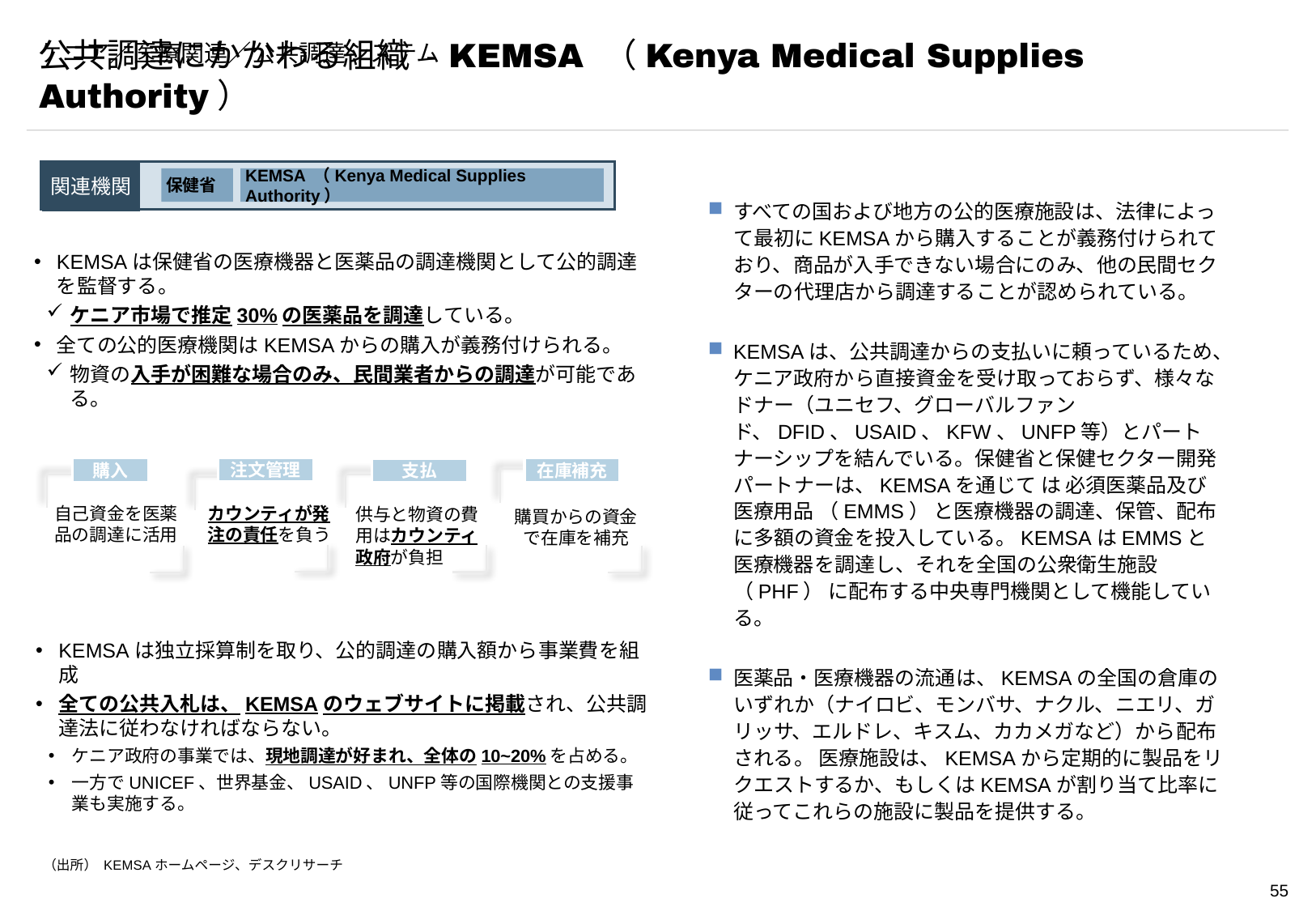

# ケニア／医療関連／公共調達システム
公共調達にかかわる組織 - KEMSA （Kenya Medical Supplies Authority）

関連機関
保健省
KEMSA （Kenya Medical Supplies Authority）

すべての国および地方の公的医療施設は、法律によって最初にKEMSAから購入することが義務付けられており、商品が入手できない場合にのみ、他の民間セクターの代理店から調達することが認められている。

KEMSAは、公共調達からの支払いに頼っているため、ケニア政府から直接資金を受け取っておらず、様々なドナー（ユニセフ、グローバルファンド、DFID、USAID、KFW、UNFP等）とパートナーシップを結んでいる。保健省と保健セクター開発パートナーは、KEMSAを通じて は 必須医薬品及び医療用品 （EMMS） と医療機器の調達、保管、配布に多額の資金を投入している。KEMSAはEMMSと医療機器を調達し、それを全国の公衆衛生施設 （PHF） に配布する中央専門機関として機能している。

医薬品・医療機器の流通は、KEMSAの全国の倉庫のいずれか（ナイロビ、モンバサ、ナクル、ニエリ、ガリッサ、エルドレ、キスム、カカメガなど）から配布される。 医療施設は、KEMSAから定期的に製品をリクエストするか、もしくはKEMSAが割り当て比率に従ってこれらの施設に製品を提供する。

KEMSAは保健省の医療機器と医薬品の調達機関として公的調達を監督する。
ケニア市場で推定30%の医薬品を調達している。
全ての公的医療機関はKEMSAからの購入が義務付けられる。
物資の入手が困難な場合のみ、民間業者からの調達が可能である。
注文管理
購入
在庫補充
支払
自己資金を医薬品の調達に活用
カウンティが発注の責任を負う
供与と物資の費用はカウンティ政府が負担
購買からの資金で在庫を補充
KEMSAは独立採算制を取り、公的調達の購入額から事業費を組成
全ての公共入札は、KEMSAのウェブサイトに掲載され、公共調達法に従わなければならない。
ケニア政府の事業では、現地調達が好まれ、全体の10~20%を占める。
一方でUNICEF、世界基金、USAID、UNFP等の国際機関との支援事業も実施する。
（出所） KEMSAホームページ、デスクリサーチ